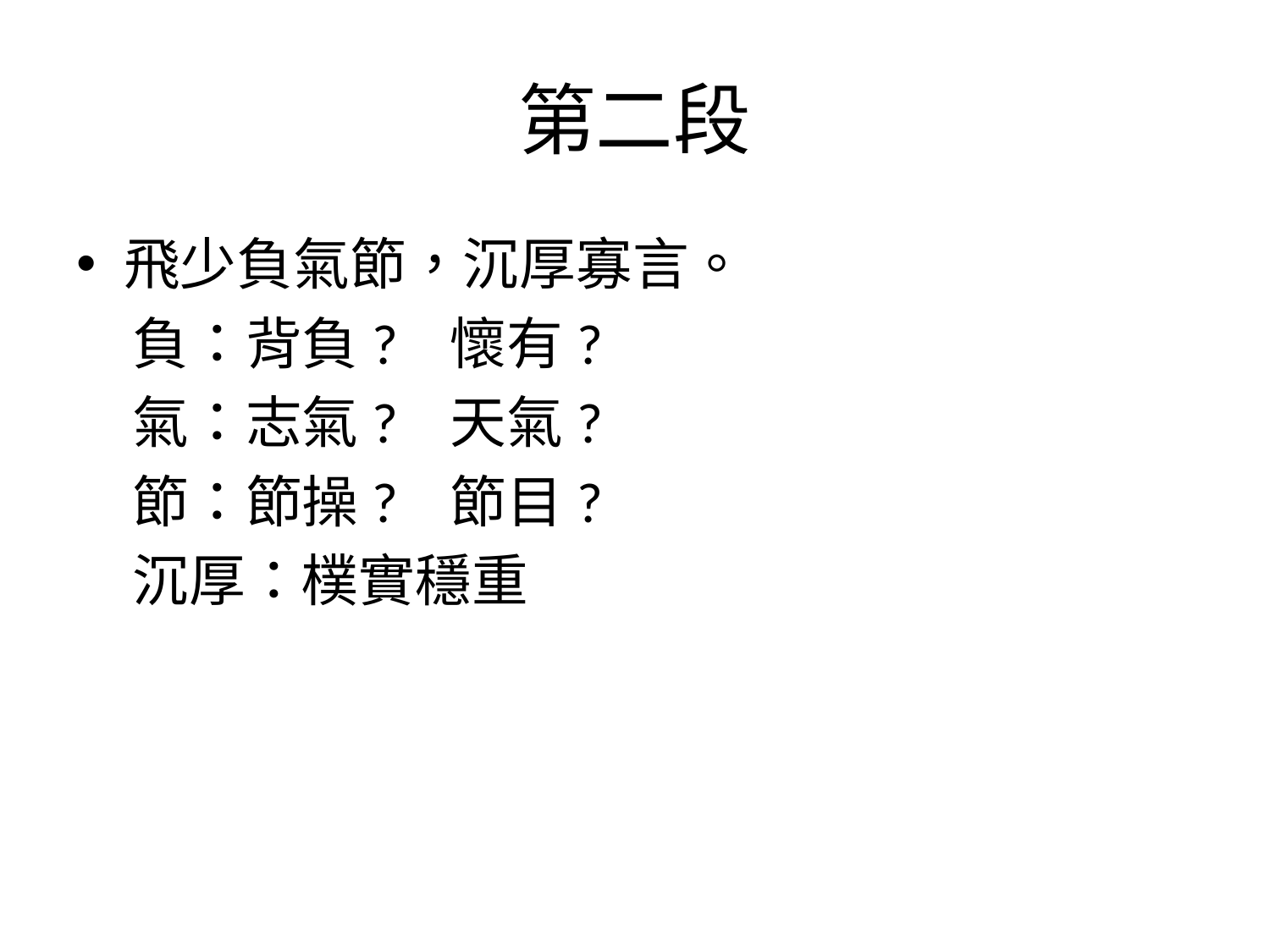

# 第二段
飛少負氣節，沉厚寡言。
　負：背負?   懷有?
　氣：志氣?   天氣?
　節：節操?   節目?
　沉厚：樸實穩重